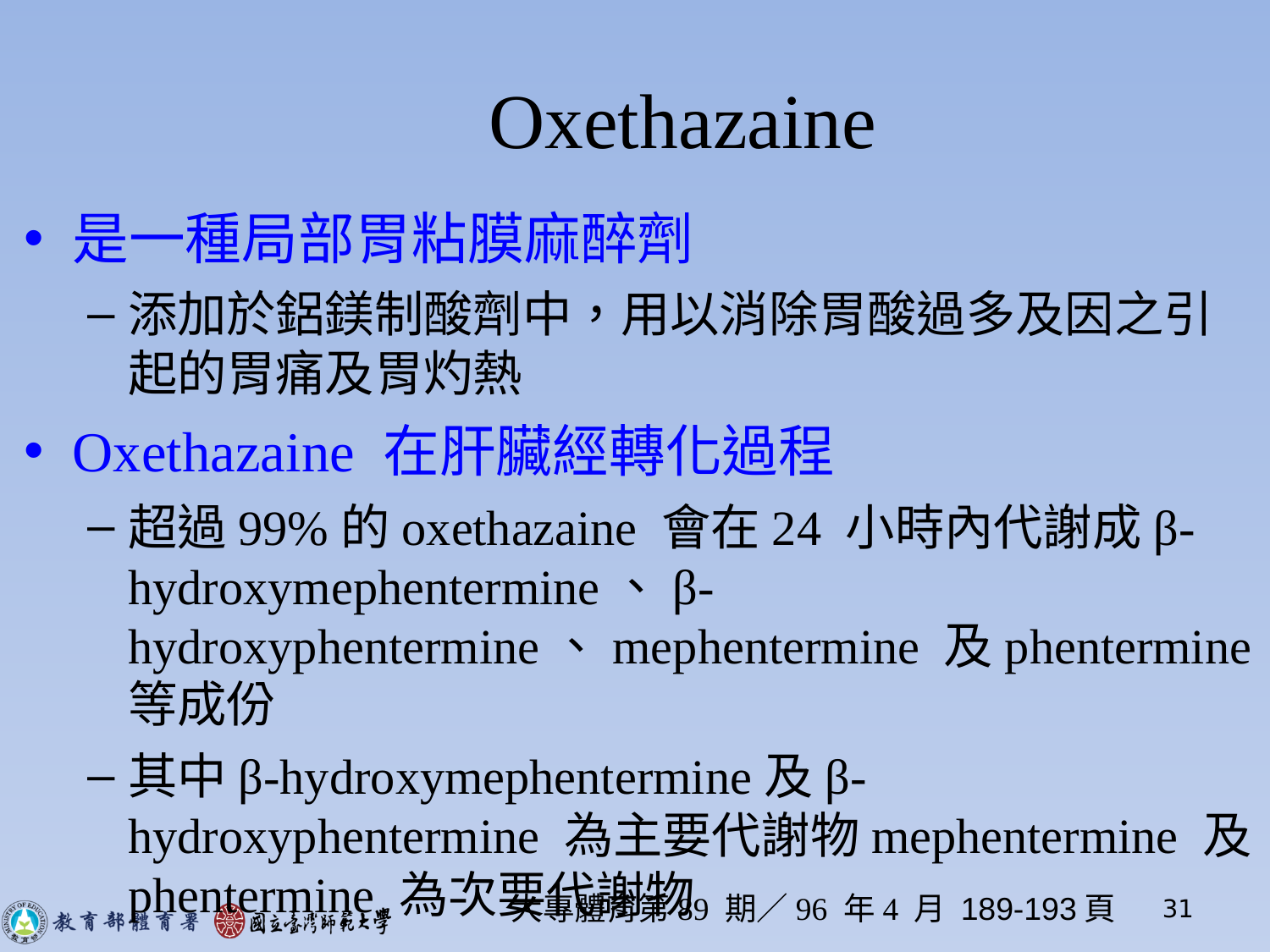

# Oxethazaine
是一種局部胃粘膜麻醉劑
添加於鋁鎂制酸劑中，用以消除胃酸過多及因之引起的胃痛及胃灼熱
Oxethazaine 在肝臟經轉化過程
超過99%的oxethazaine 會在24 小時內代謝成β-hydroxymephentermine、β-hydroxyphentermine、mephentermine 及phentermine 等成份
其中β-hydroxymephentermine及β-hydroxyphentermine 為主要代謝物mephentermine 及phentermine 為次要代謝物
大專體育第89 期／96 年4 月 189-193頁
31